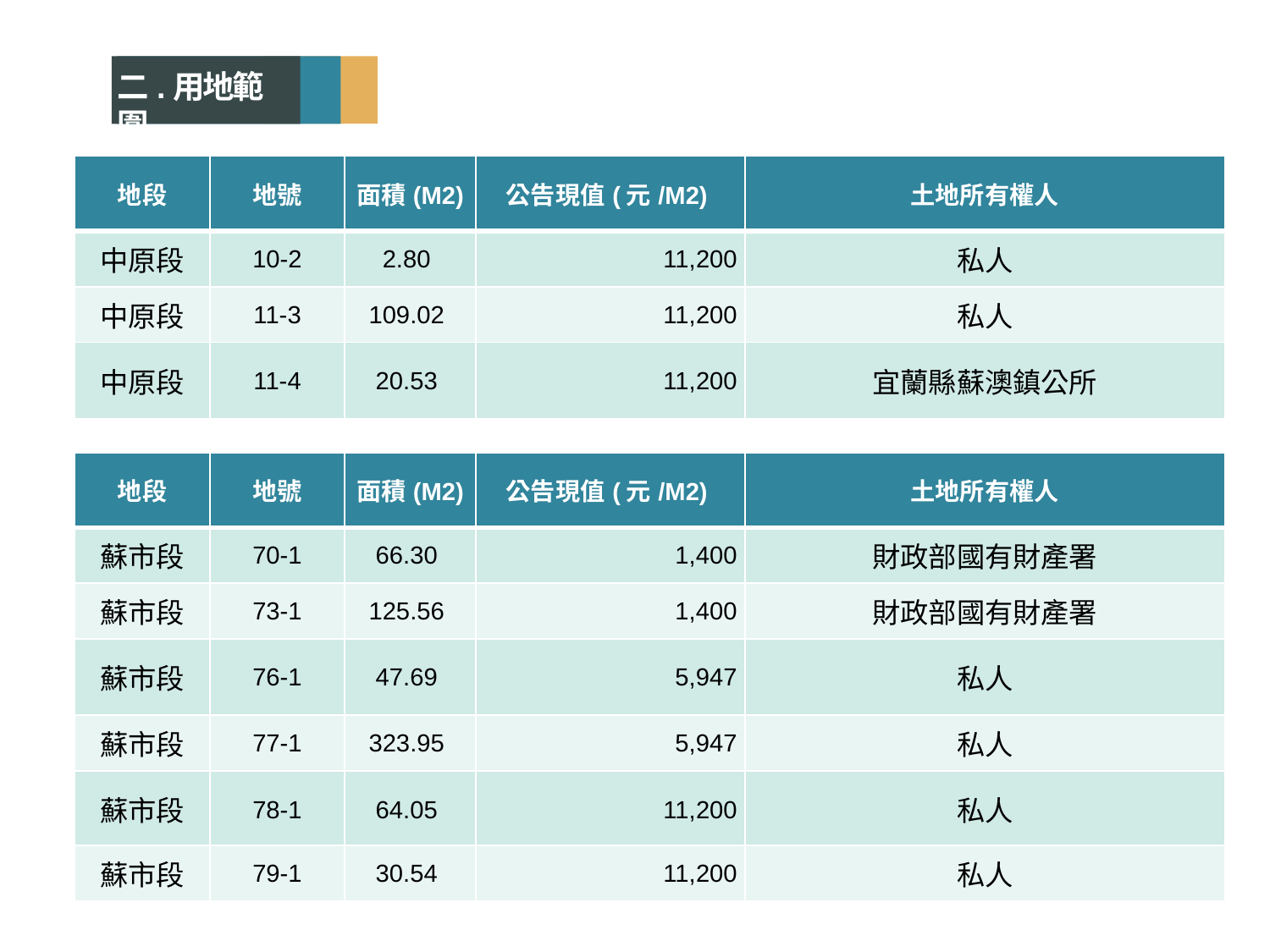

二.用地範圍
| 地段 | 地號 | 面積(M2) | 公告現值(元/M2) | 土地所有權人 |
| --- | --- | --- | --- | --- |
| 中原段 | 10-2 | 2.80 | 11,200 | 私人 |
| 中原段 | 11-3 | 109.02 | 11,200 | 私人 |
| 中原段 | 11-4 | 20.53 | 11,200 | 宜蘭縣蘇澳鎮公所 |
| 地段 | 地號 | 面積(M2) | 公告現值(元/M2) | 土地所有權人 |
| --- | --- | --- | --- | --- |
| 蘇市段 | 70-1 | 66.30 | 1,400 | 財政部國有財產署 |
| 蘇市段 | 73-1 | 125.56 | 1,400 | 財政部國有財產署 |
| 蘇市段 | 76-1 | 47.69 | 5,947 | 私人 |
| 蘇市段 | 77-1 | 323.95 | 5,947 | 私人 |
| --- | --- | --- | --- | --- |
| 蘇市段 | 78-1 | 64.05 | 11,200 | 私人 |
| 蘇市段 | 79-1 | 30.54 | 11,200 | 私人 |
| --- | --- | --- | --- | --- |